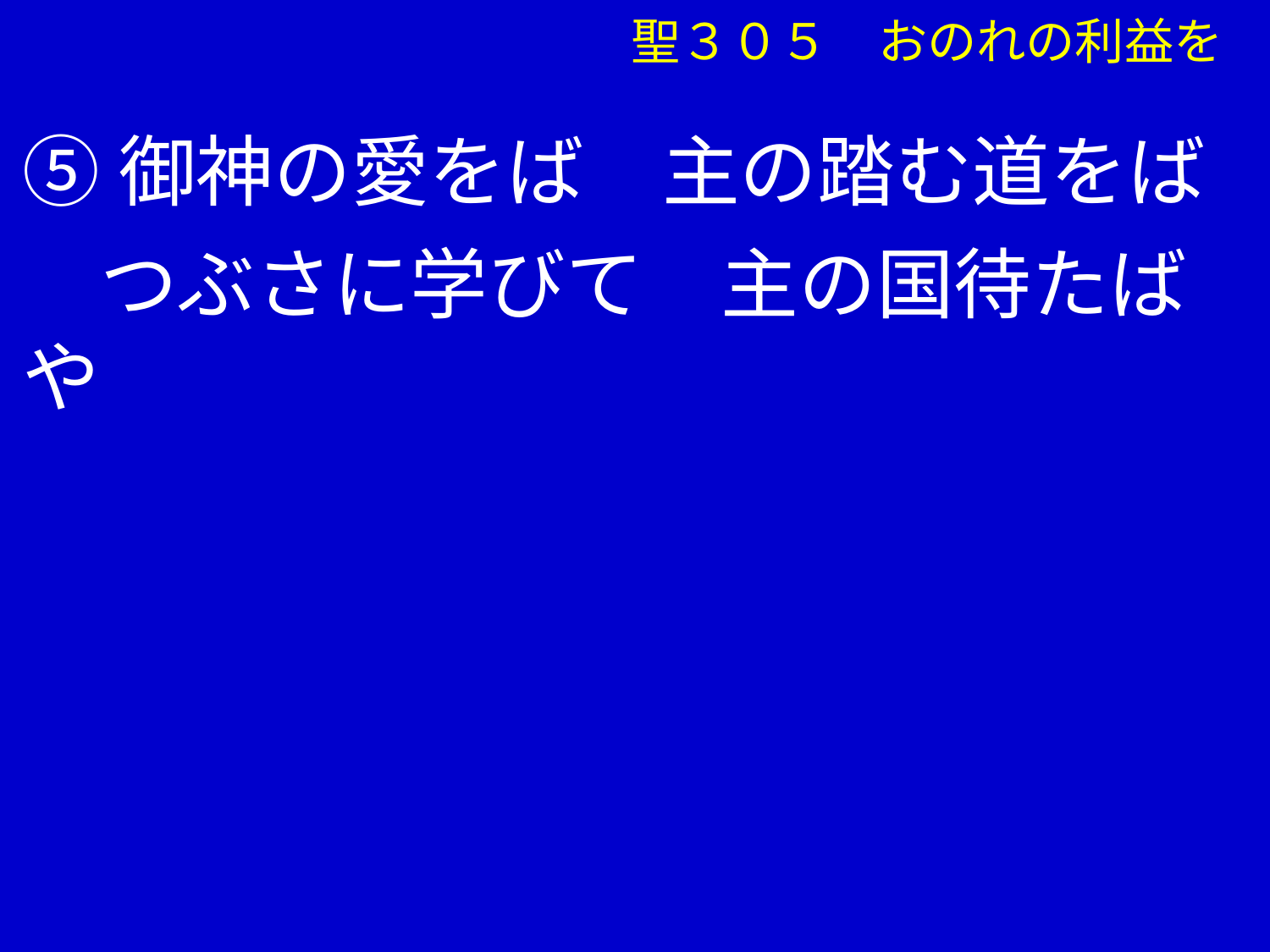

聖３０５　おのれの利益を
⑤御神の愛をば　主の踏む道をば
　つぶさに学びて　主の国待たばや